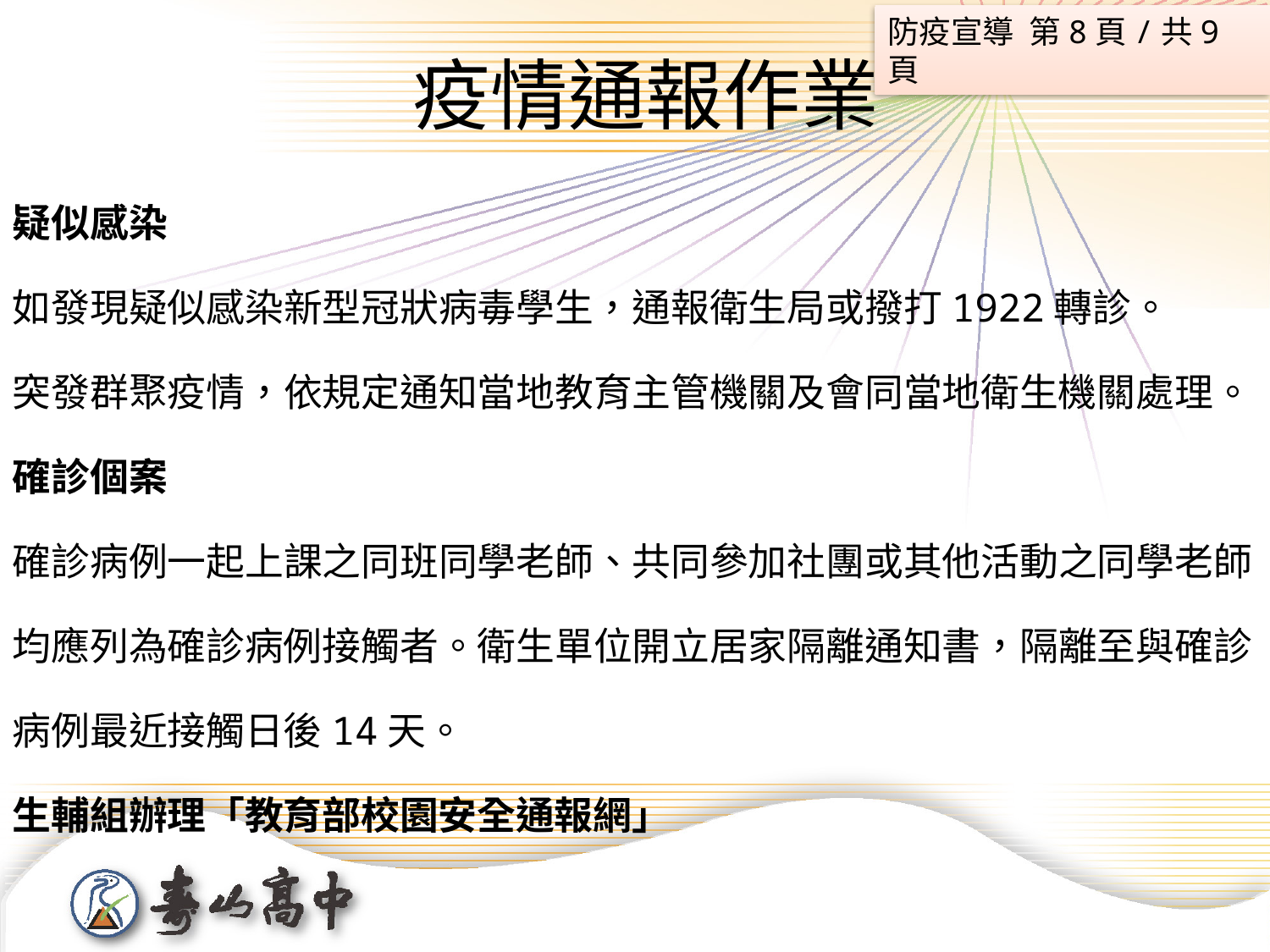

防疫宣導  第8頁/共9頁
疫情通報作業
疑似感染
如發現疑似感染新型冠狀病毒學生，通報衛生局或撥打1922轉診。
突發群聚疫情，依規定通知當地教育主管機關及會同當地衛生機關處理。
確診個案
確診病例一起上課之同班同學老師、共同參加社團或其他活動之同學老師
均應列為確診病例接觸者。衛生單位開立居家隔離通知書，隔離至與確診
病例最近接觸日後14天。
生輔組辦理「教育部校園安全通報網」